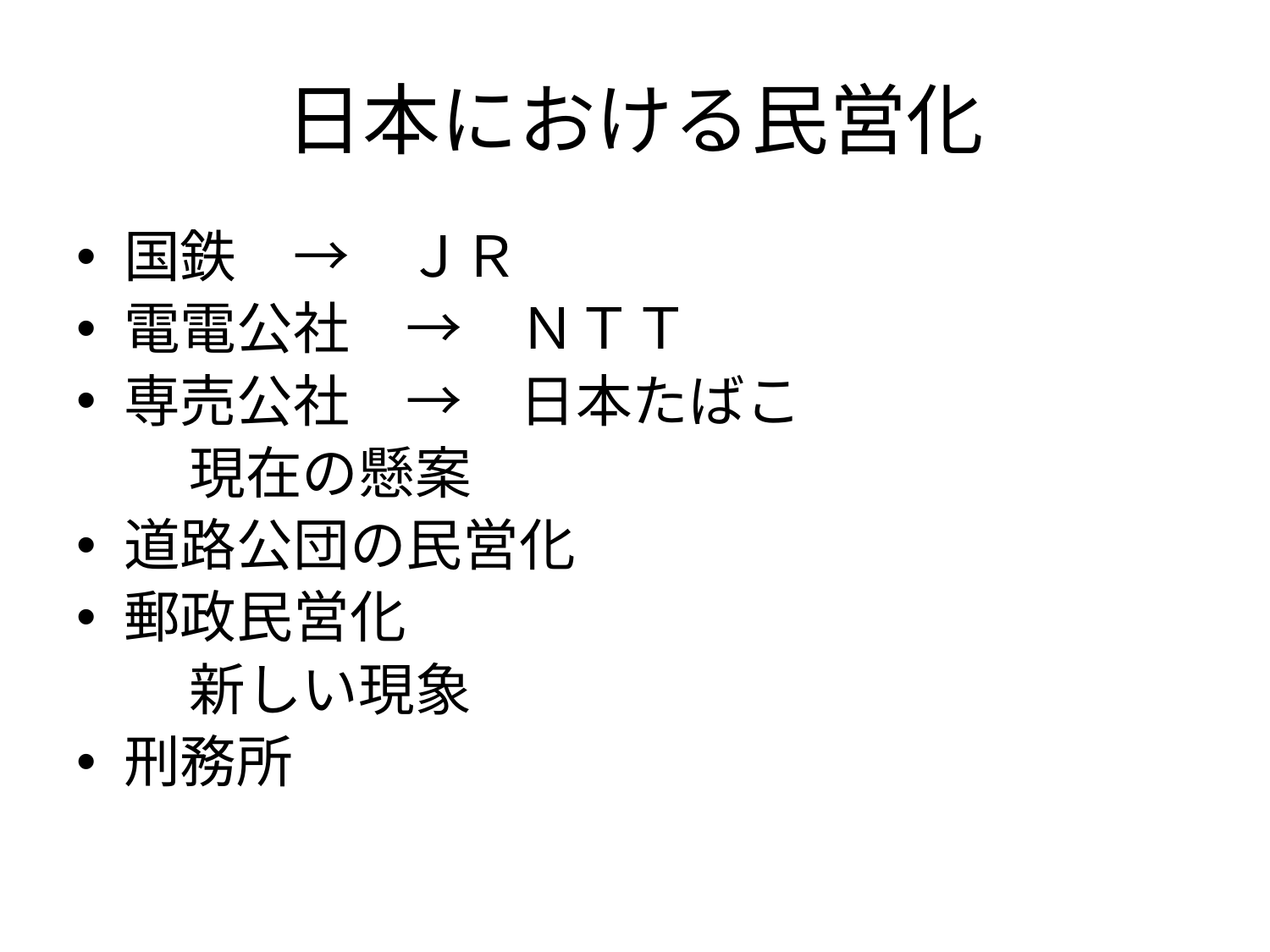

# 日本における民営化
国鉄　→　ＪＲ
電電公社　→　ＮＴＴ
専売公社　→　日本たばこ
　　現在の懸案
道路公団の民営化
郵政民営化
　　新しい現象
刑務所